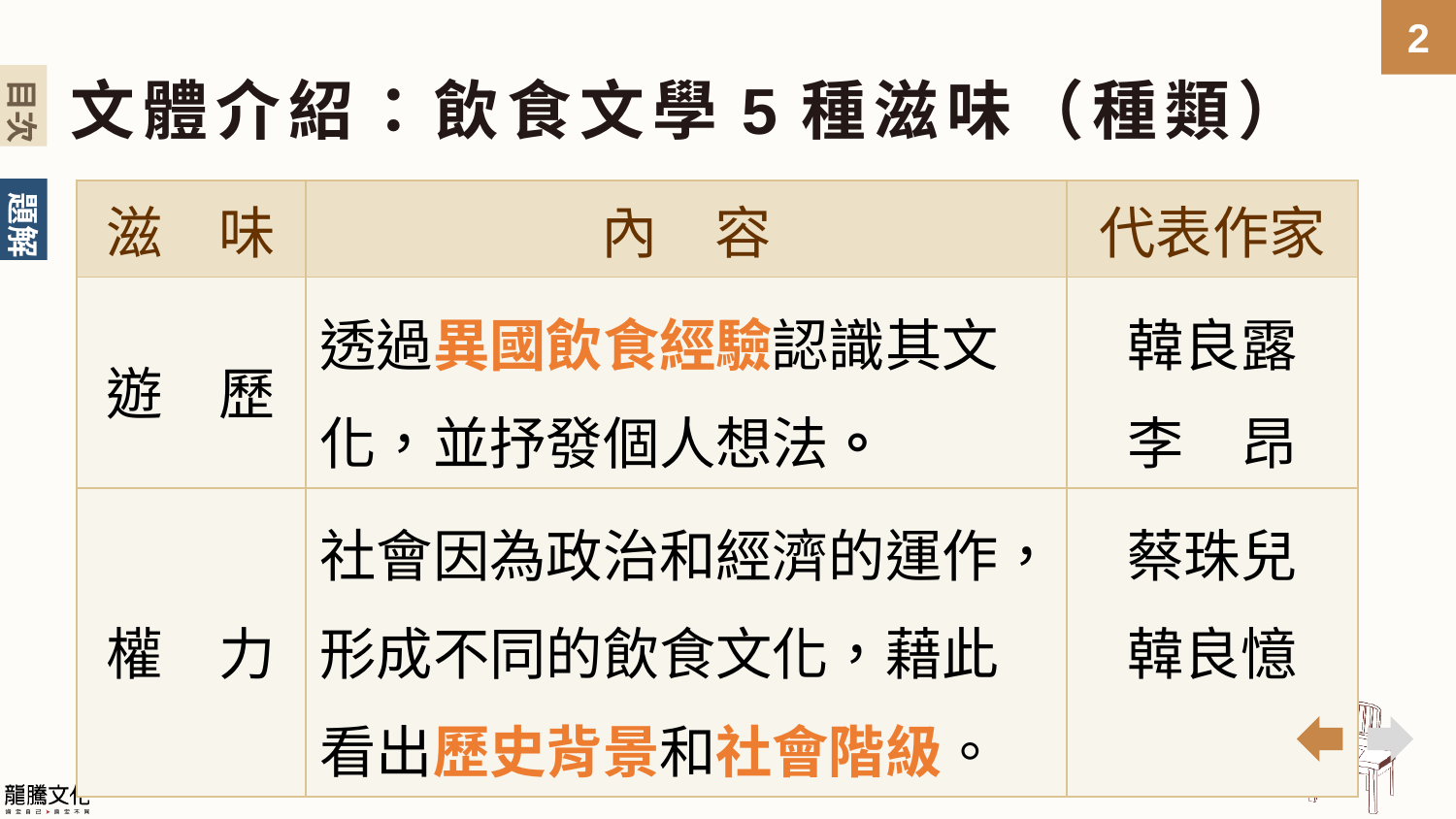

文體介紹：飲食文學5種滋味（種類）
| 滋　味 | 內　容 | 代表作家 |
| --- | --- | --- |
| 遊　歷 | 透過異國飲食經驗認識其文化，並抒發個人想法。 | 韓良露 李　昂 |
| 權　力 | 社會因為政治和經濟的運作，形成不同的飲食文化，藉此看出歷史背景和社會階級。 | 蔡珠兒 韓良憶 |